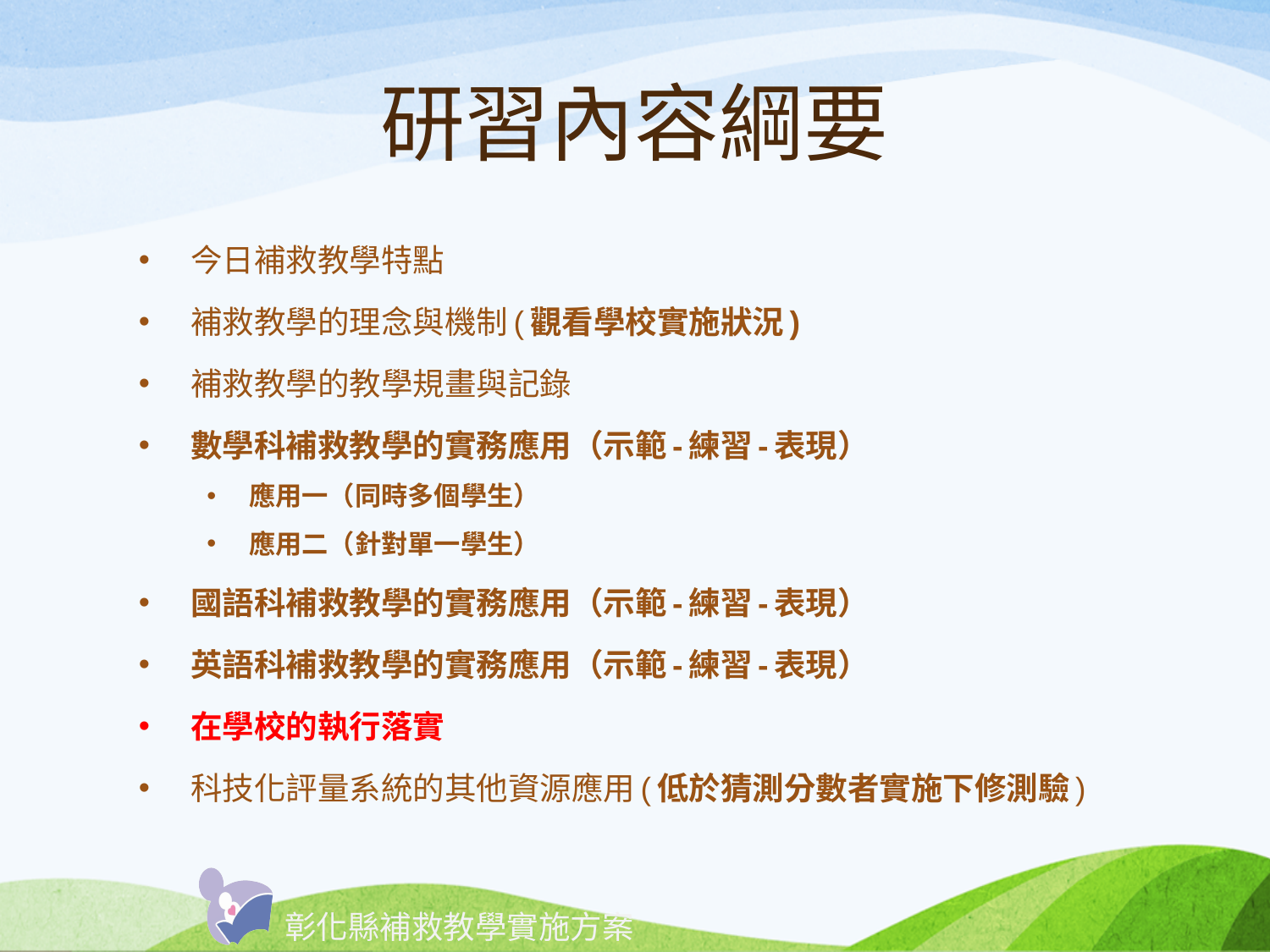

# 研習內容綱要
今日補救教學特點
補救教學的理念與機制(觀看學校實施狀況)
補救教學的教學規畫與記錄
數學科補救教學的實務應用（示範-練習-表現）
應用一（同時多個學生）
應用二（針對單一學生）
國語科補救教學的實務應用（示範-練習-表現）
英語科補救教學的實務應用（示範-練習-表現）
在學校的執行落實
科技化評量系統的其他資源應用(低於猜測分數者實施下修測驗)